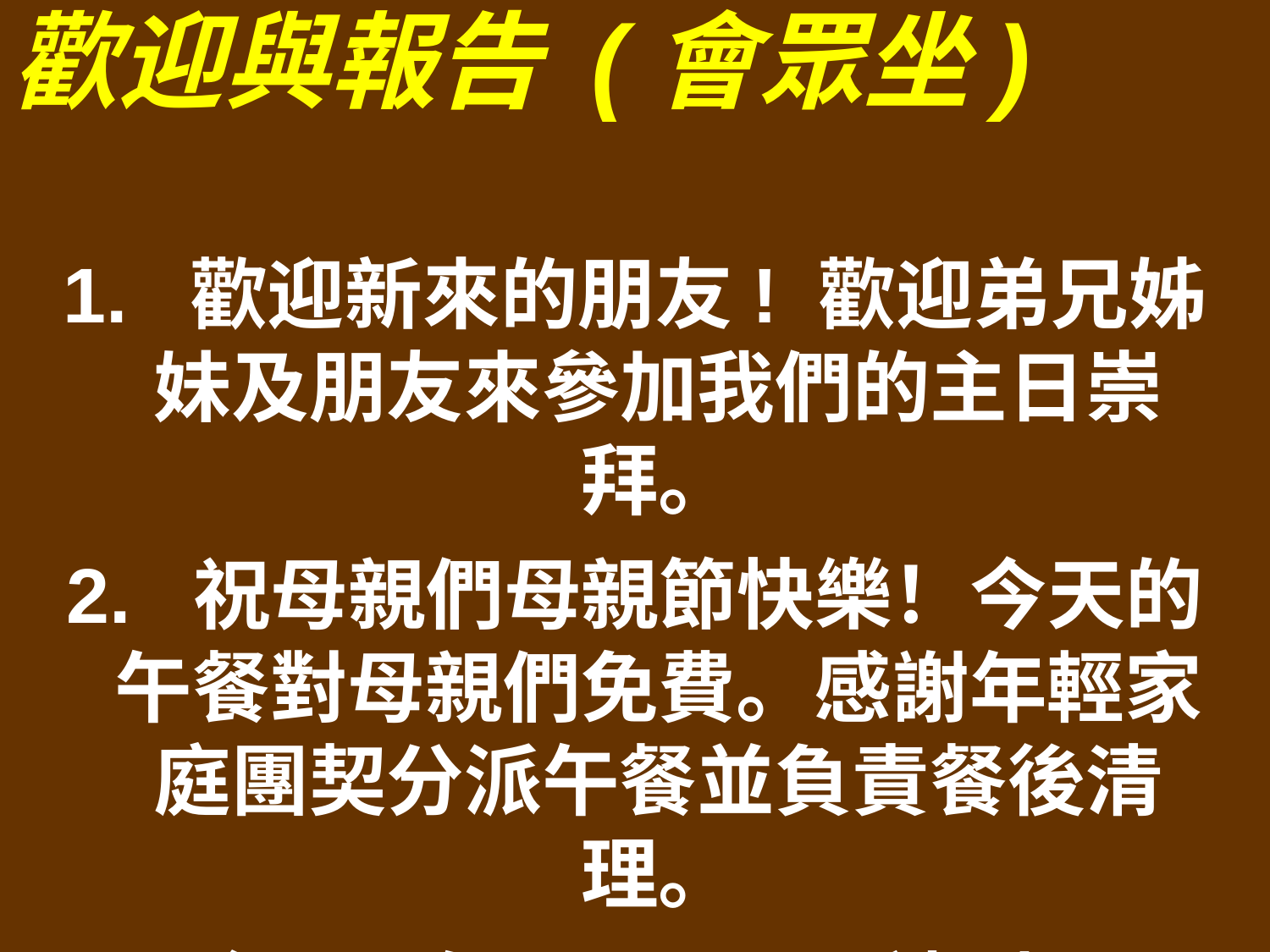

歡迎與報告 (會眾坐)

1.  歡迎新來的朋友! 歡迎弟兄姊妹及朋友來參加我們的主日崇拜。
2.  祝母親們母親節快樂！今天的午餐對母親們免費。感謝年輕家庭團契分派午餐並負責餐後清理。
3.  今天下午1:30-2:00請到307室參加2025年一百個靈魂得救異象專題禱告會。